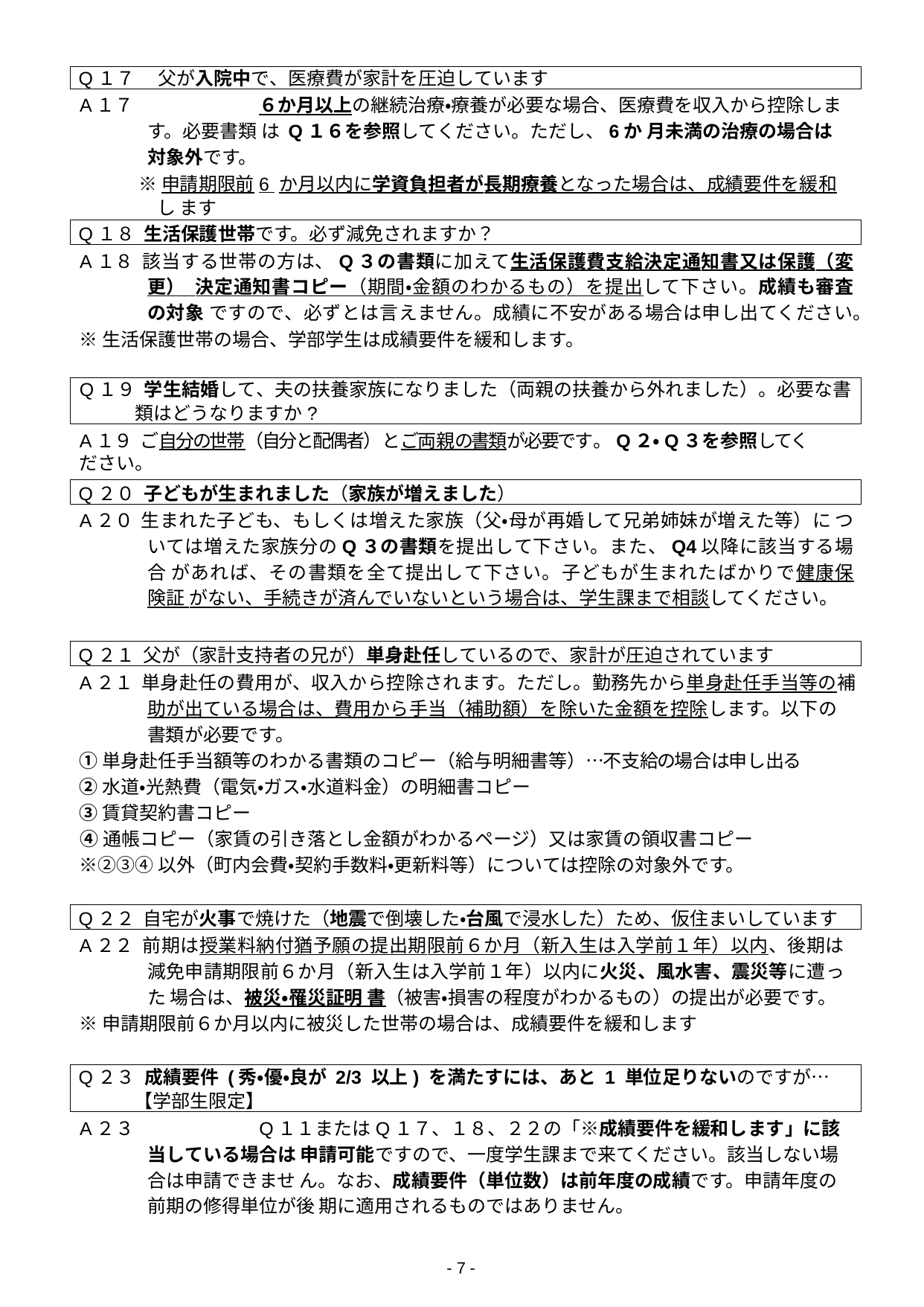

Q１７	父が入院中で、医療費が家計を圧迫しています
A１７		６か月以上の継続治療・療養が必要な場合、医療費を収入から控除します。必要書類 は Q１６を参照してください。ただし、6か 月未満の治療の場合は対象外です。
※申請期限前6 か月以内に学資負担者が長期療養となった場合は、成績要件を緩和し ます
Q１８ 生活保護世帯です。必ず減免されますか？
A１８ 該当する世帯の方は、Q３の書類に加えて生活保護費支給決定通知書又は保護（変更）  決定通知書コピー（期間・金額のわかるもの）を提出して下さい。成績も審査の対象 ですので、必ずとは言えません。成績に不安がある場合は申し出てください。
※生活保護世帯の場合、学部学生は成績要件を緩和します。
Q１９ 学生結婚して、夫の扶養家族になりました（両親の扶養から外れました）。必要な書
類はどうなりますか?
A１９ ご自分の世帯（自分と配偶者）とご両親の書類が必要です。Q２・Q３を参照してください。
Q２０ 子どもが生まれました（家族が増えました）
A２０ 生まれた子ども、もしくは増えた家族（父・母が再婚して兄弟姉妹が増えた等）に ついては増えた家族分のQ３の書類を提出して下さい。また、Q4以降に該当する場合 があれば、その書類を全て提出して下さい。子どもが生まれたばかりで健康保険証 がない、手続きが済んでいないという場合は、学生課まで相談してください。
Q２１ 父が（家計支持者の兄が）単身赴任しているので、家計が圧迫されています
A２１ 単身赴任の費用が、収入から控除されます。ただし。勤務先から単身赴任手当等の補 助が出ている場合は、費用から手当（補助額）を除いた金額を控除します。以下の 書類が必要です。
①単身赴任手当額等のわかる書類のコピー（給与明細書等）…不支給の場合は申し出る
②水道・光熱費（電気・ガス・水道料金）の明細書コピー
③賃貸契約書コピー
④通帳コピー（家賃の引き落とし金額がわかるページ）又は家賃の領収書コピー
※②③④以外（町内会費・契約手数料・更新料等）については控除の対象外です。
Q２２ 自宅が火事で焼けた（地震で倒壊した・台風で浸水した）ため、仮住まいしています
A２２ 前期は授業料納付猶予願の提出期限前６か月（新入生は入学前１年）以内、後期は 減免申請期限前６か月（新入生は入学前１年）以内に火災、風水害、震災等に遭った 場合は、被災・罹災証明 書（被害・損害の程度がわかるもの）の提出が必要です。
※申請期限前６か月以内に被災した世帯の場合は、成績要件を緩和します
Q２３ 成績要件 (秀・優・良が 2/3 以上) を満たすには、あと 1 単位足りないのですが…
【学部生限定】
A２３		Q１１またはQ１７、１８、２２の「※成績要件を緩和します」に該当している場合は 申請可能ですので、一度学生課まで来てください。該当しない場合は申請できませ ん。なお、成績要件（単位数）は前年度の成績です。申請年度の前期の修得単位が後 期に適用されるものではありません。
- 7 -